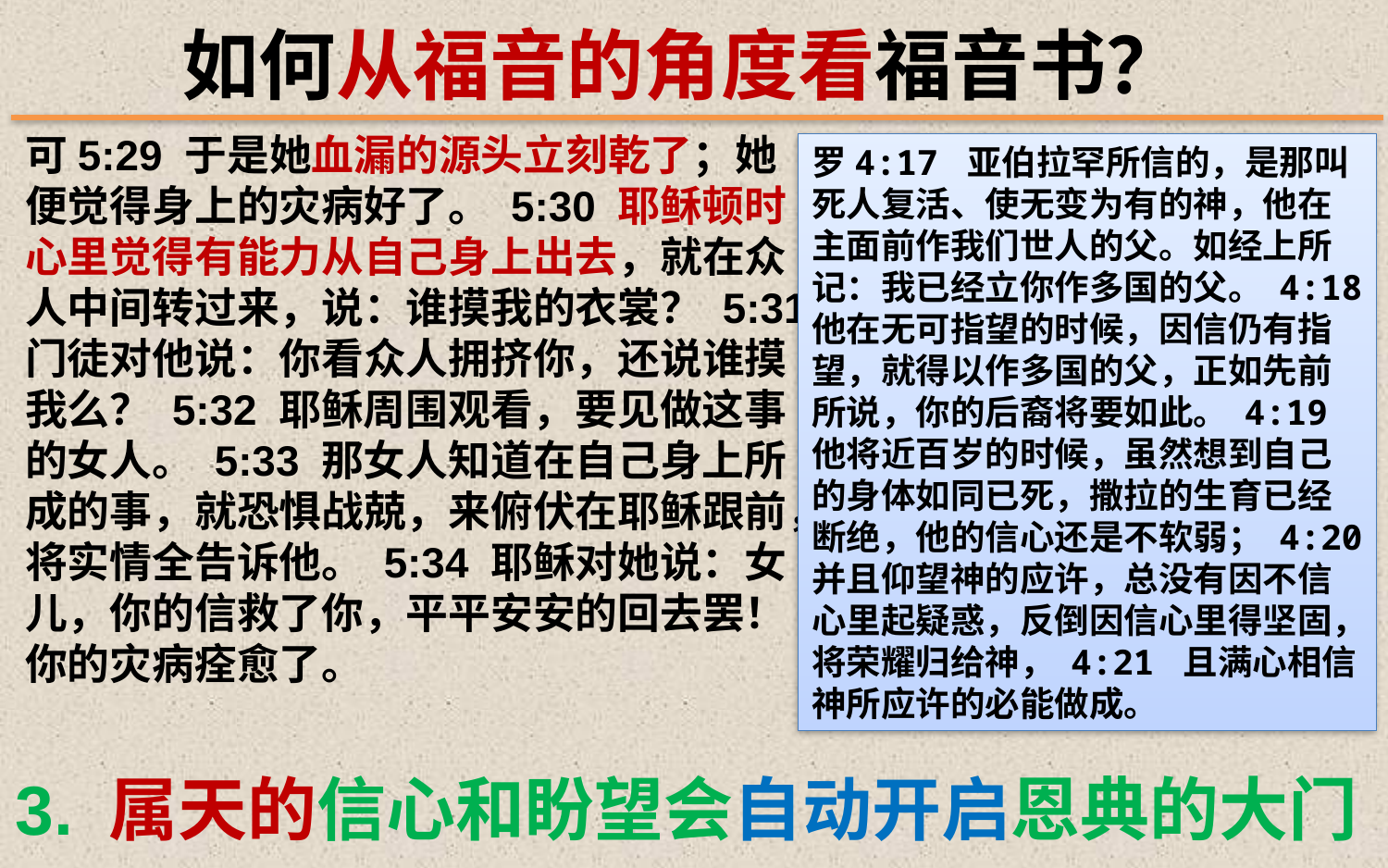

如何从福音的角度看福音书？
可5:29 于是她血漏的源头立刻乾了；她便觉得身上的灾病好了。 5:30 耶稣顿时心里觉得有能力从自己身上出去，就在众人中间转过来，说：谁摸我的衣裳？ 5:31 门徒对他说：你看众人拥挤你，还说谁摸我么？ 5:32 耶稣周围观看，要见做这事的女人。 5:33 那女人知道在自己身上所成的事，就恐惧战兢，来俯伏在耶稣跟前，将实情全告诉他。 5:34 耶稣对她说：女儿，你的信救了你，平平安安的回去罢！你的灾病痊愈了。
罗4:17 亚伯拉罕所信的，是那叫死人复活、使无变为有的神，他在主面前作我们世人的父。如经上所记：我已经立你作多国的父。 4:18 他在无可指望的时候，因信仍有指望，就得以作多国的父，正如先前所说，你的后裔将要如此。 4:19 他将近百岁的时候，虽然想到自己的身体如同已死，撒拉的生育已经断绝，他的信心还是不软弱； 4:20 并且仰望神的应许，总没有因不信心里起疑惑，反倒因信心里得坚固，将荣耀归给神， 4:21 且满心相信神所应许的必能做成。
3. 属天的信心和盼望会自动开启恩典的大门